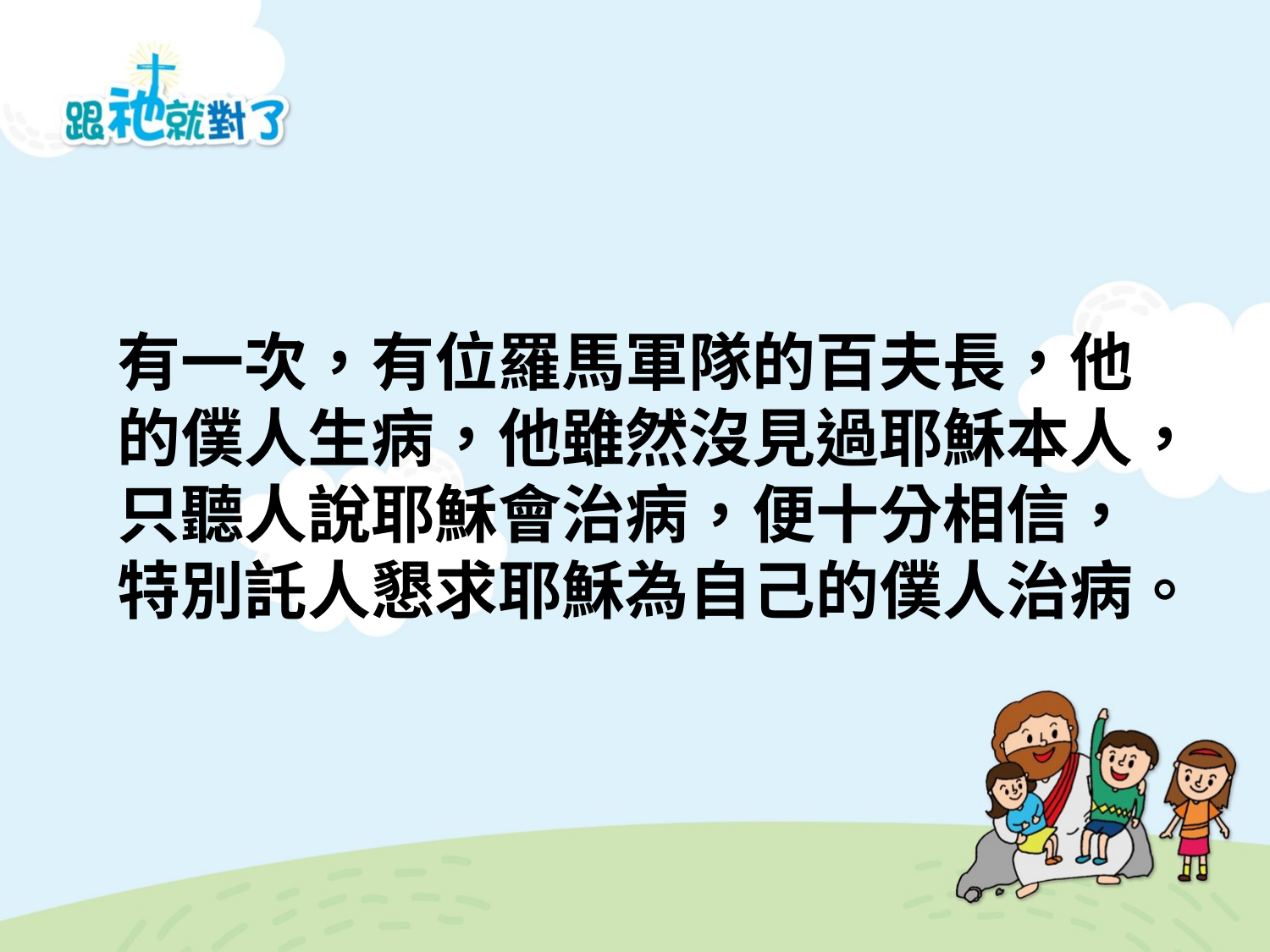

有一次，有位羅馬軍隊的百夫長，他的僕人生病，他雖然沒見過耶穌本人，只聽人說耶穌會治病，便十分相信，特別託人懇求耶穌為自己的僕人治病。